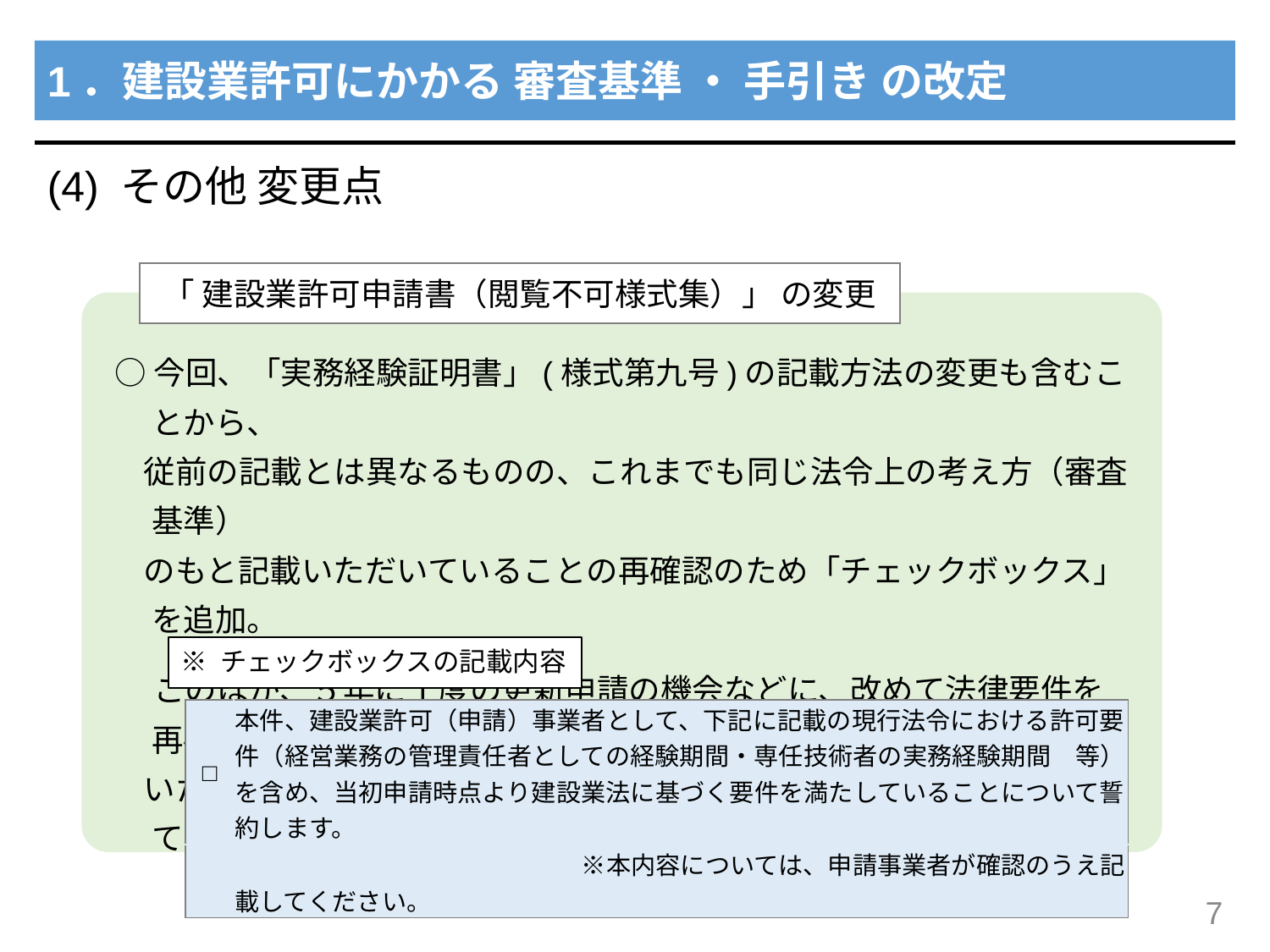

1．建設業許可にかかる 審査基準 ・ 手引き の改定
(4) その他 変更点
「 建設業許可申請書（閲覧不可様式集）」 の変更

○今回、「実務経験証明書」(様式第九号)の記載方法の変更も含むことから、
   従前の記載とは異なるものの、これまでも同じ法令上の考え方（審査基準）
   のもと記載いただいていることの再確認のため「チェックボックス」 を追加。

　 このほか、５年に１度の更新申請の機会などに、改めて法律要件を再確認
   いただくため、申請書表紙の裏面にその解説をまとめさせていただいております。

※ チェックボックスの記載内容

| □ | 本件、建設業許可（申請）事業者として、下記に記載の現行法令における許可要件（経営業務の管理責任者としての経験期間・専任技術者の実務経験期間　等）を含め、当初申請時点より建設業法に基づく要件を満たしていることについて誓約します。 |
| --- | --- |
|  | ※本内容については、申請事業者が確認のうえ記載してください。 |
7